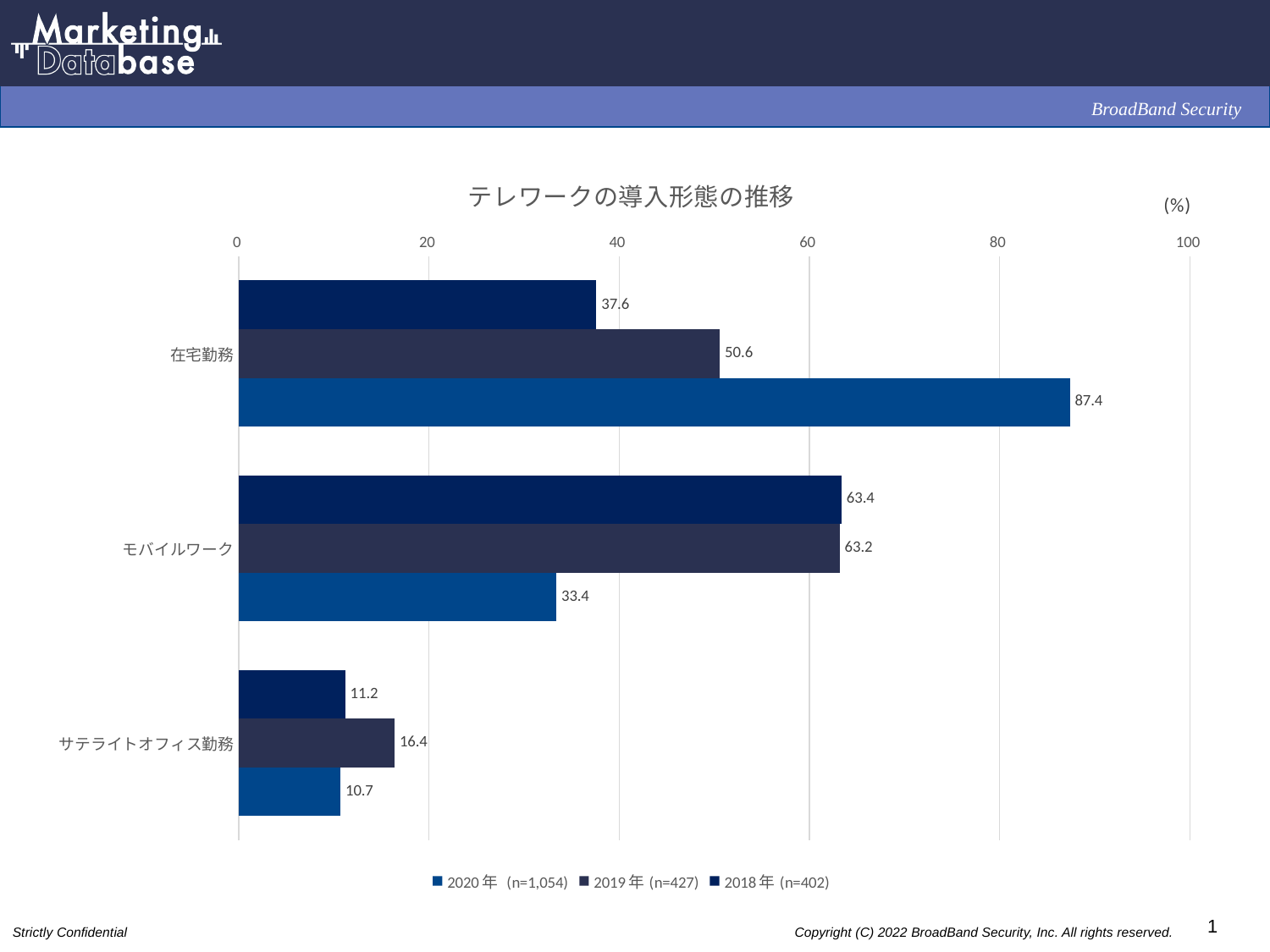

### Chart: テレワークの導入形態の推移

| Category | 2018年(n=402) | 2019年(n=427) | 2020年 (n=1,054) |
|---|---|---|---|
| 在宅勤務 | 37.6 | 50.6 | 87.4 |
| モバイルワーク | 63.4 | 63.2 | 33.4 |
| サテライトオフィス勤務 | 11.2 | 16.4 | 10.7 |